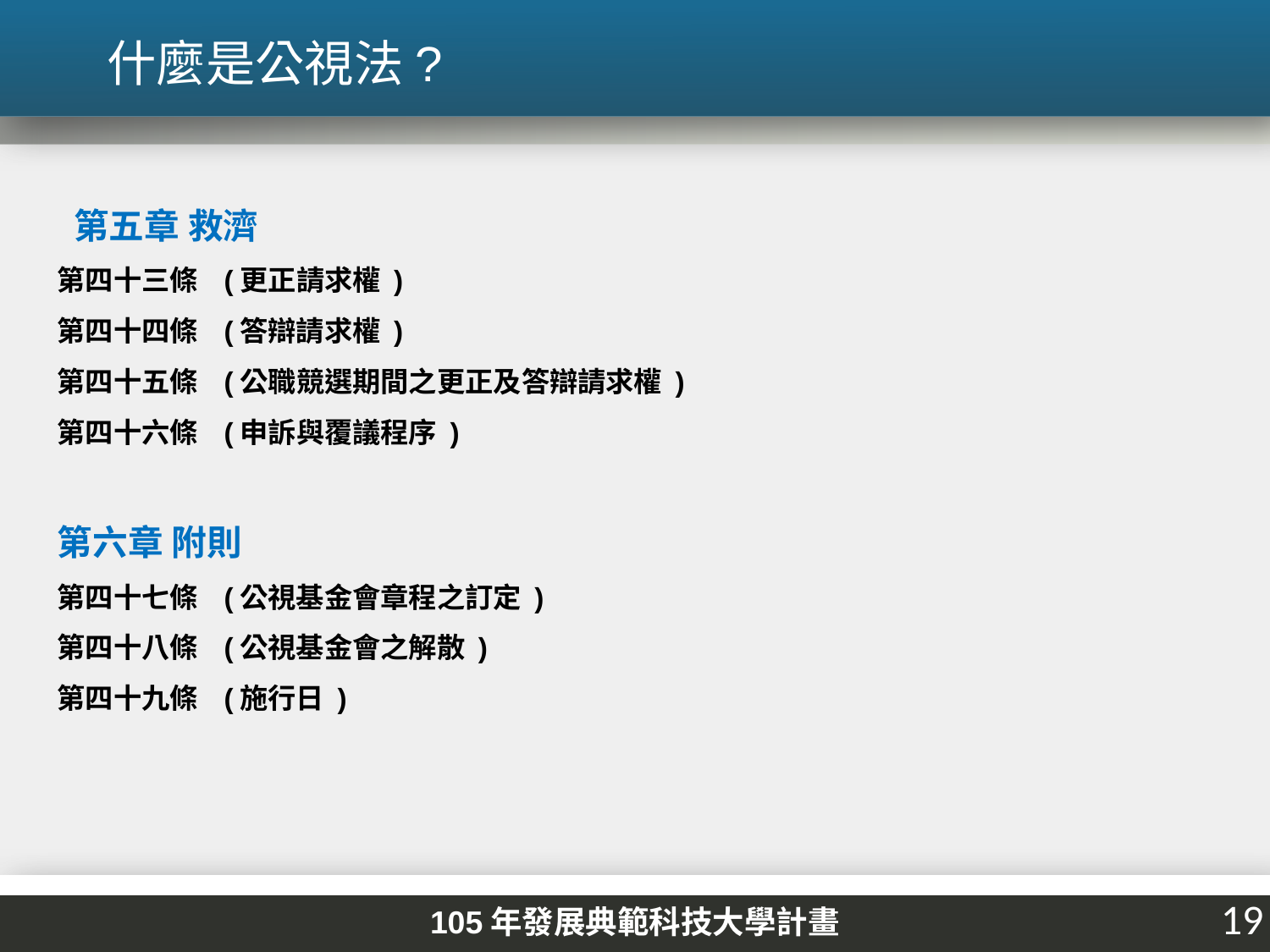

什麼是公視法?
 第五章 救濟
第四十三條   (更正請求權 )
第四十四條   (答辯請求權 )
第四十五條   (公職競選期間之更正及答辯請求權 )
第四十六條   (申訴與覆議程序 )

第六章 附則
第四十七條   (公視基金會章程之訂定 )
第四十八條   (公視基金會之解散 )
第四十九條   (施行日 )